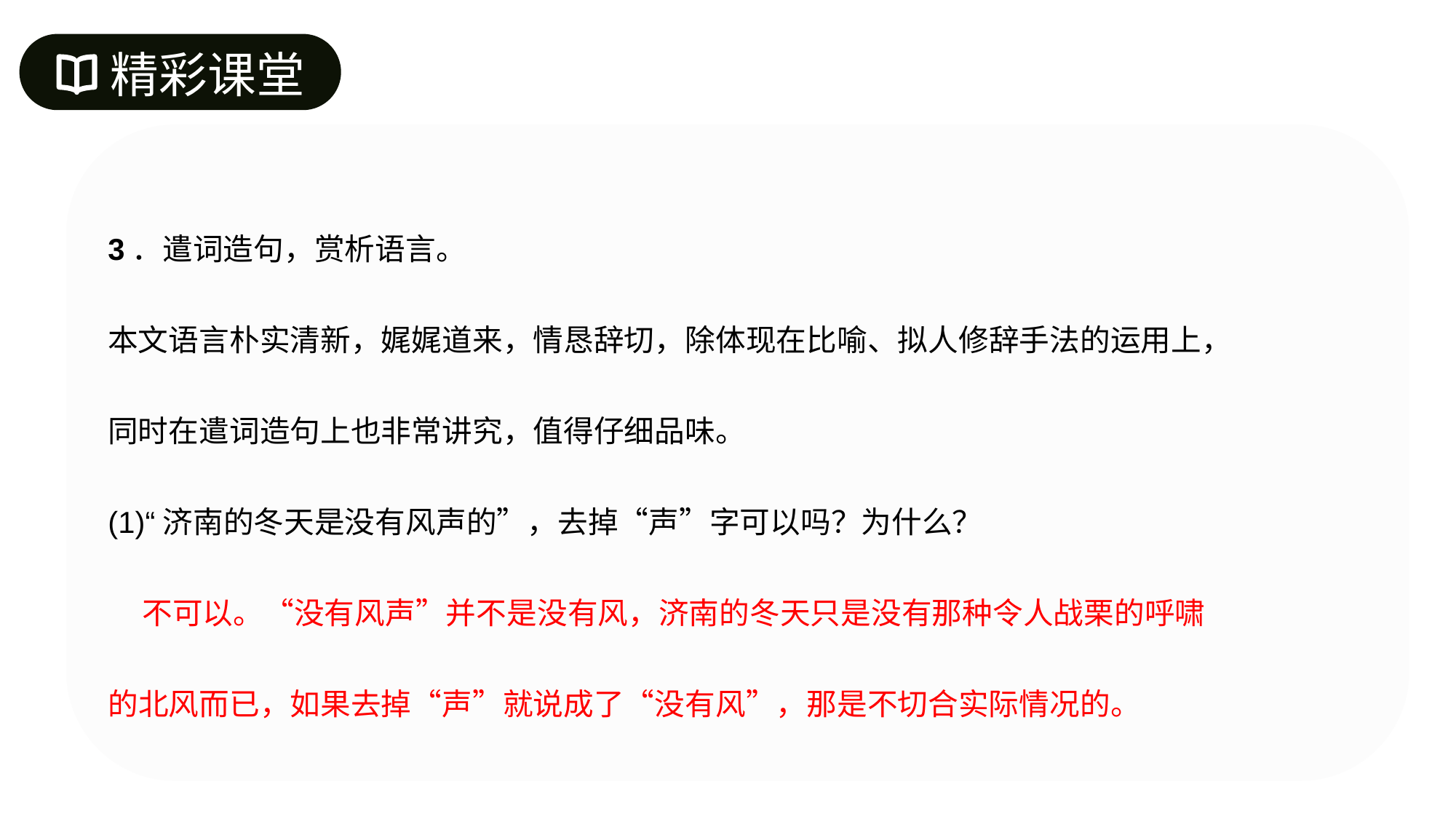

精彩课堂

3．遣词造句，赏析语言。
本文语言朴实清新，娓娓道来，情恳辞切，除体现在比喻、拟人修辞手法的运用上，同时在遣词造句上也非常讲究，值得仔细品味。
(1)“济南的冬天是没有风声的”，去掉“声”字可以吗？为什么？
    不可以。“没有风声”并不是没有风，济南的冬天只是没有那种令人战栗的呼啸的北风而已，如果去掉“声”就说成了“没有风”，那是不切合实际情况的。